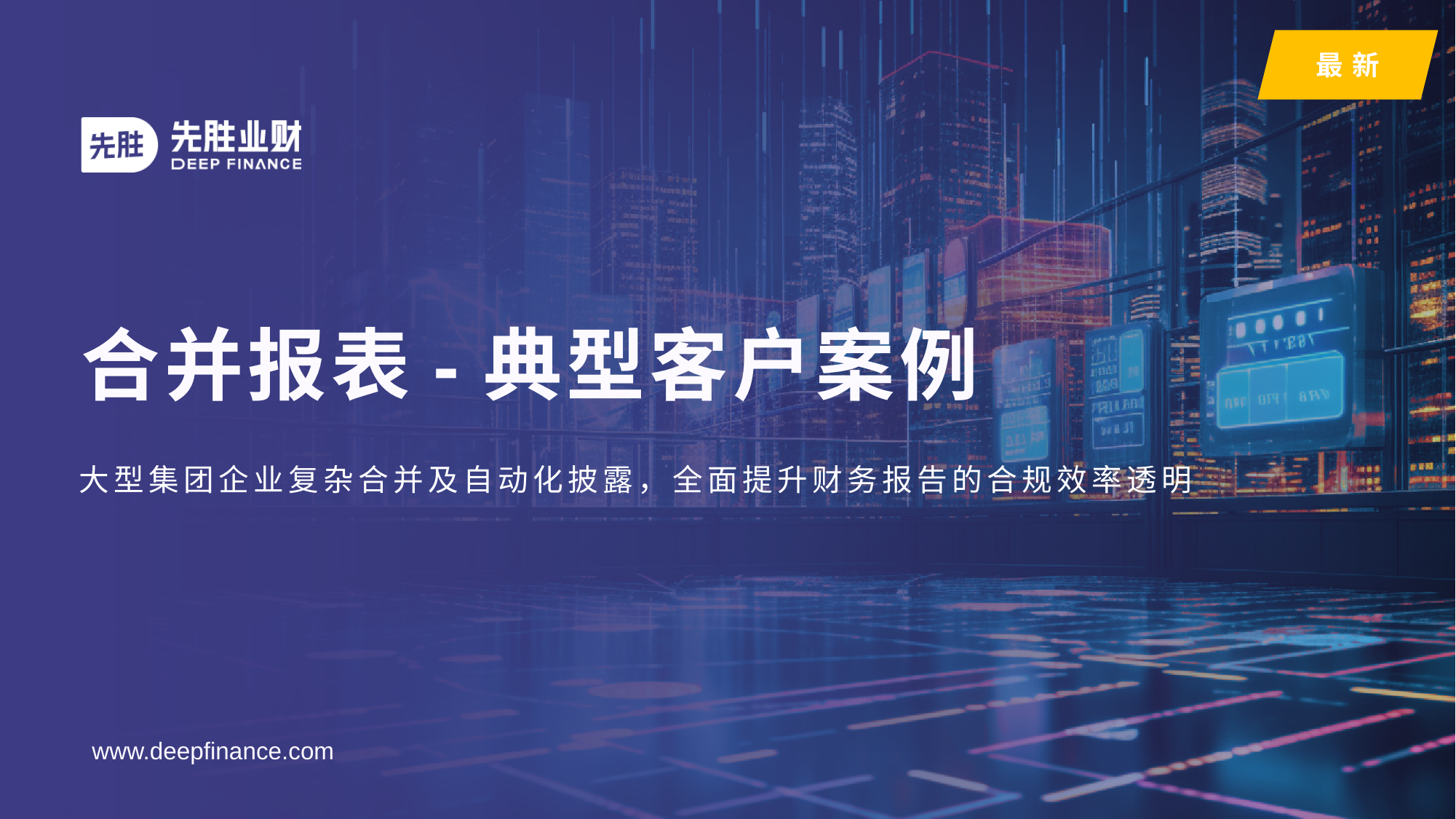

最新
合并报表-典型客户案例
大型集团企业复杂合并及自动化披露，全面提升财务报告的合规效率透明